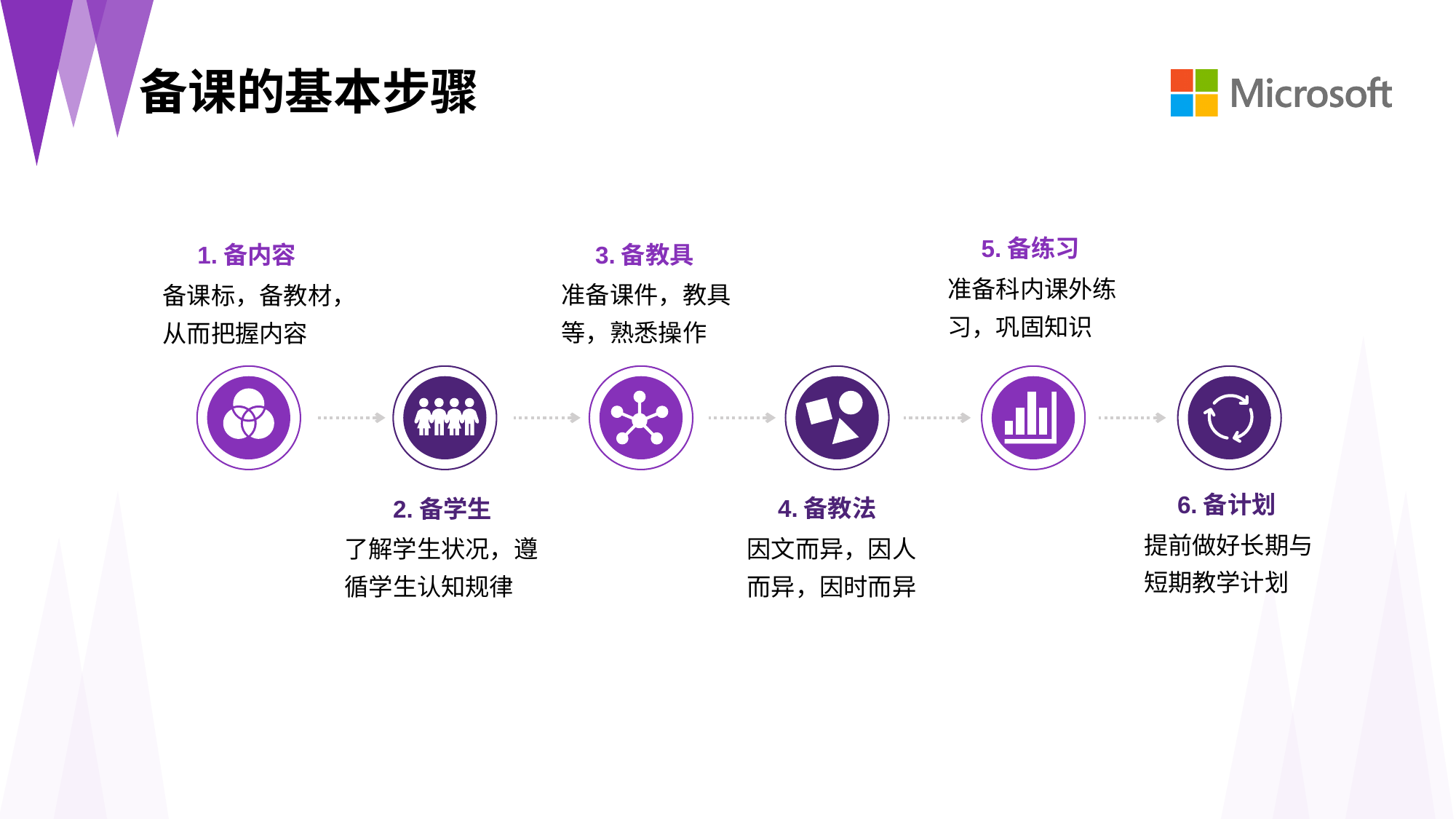

备课的基本步骤
5.备练习
1.备内容
3.备教具
准备科内课外练习，巩固知识
备课标，备教材，从而把握内容
准备课件，教具等，熟悉操作

6.备计划
4.备教法

2.备学生
提前做好长期与短期教学计划
了解学生状况，遵循学生认知规律
因文而异，因人而异，因时而异